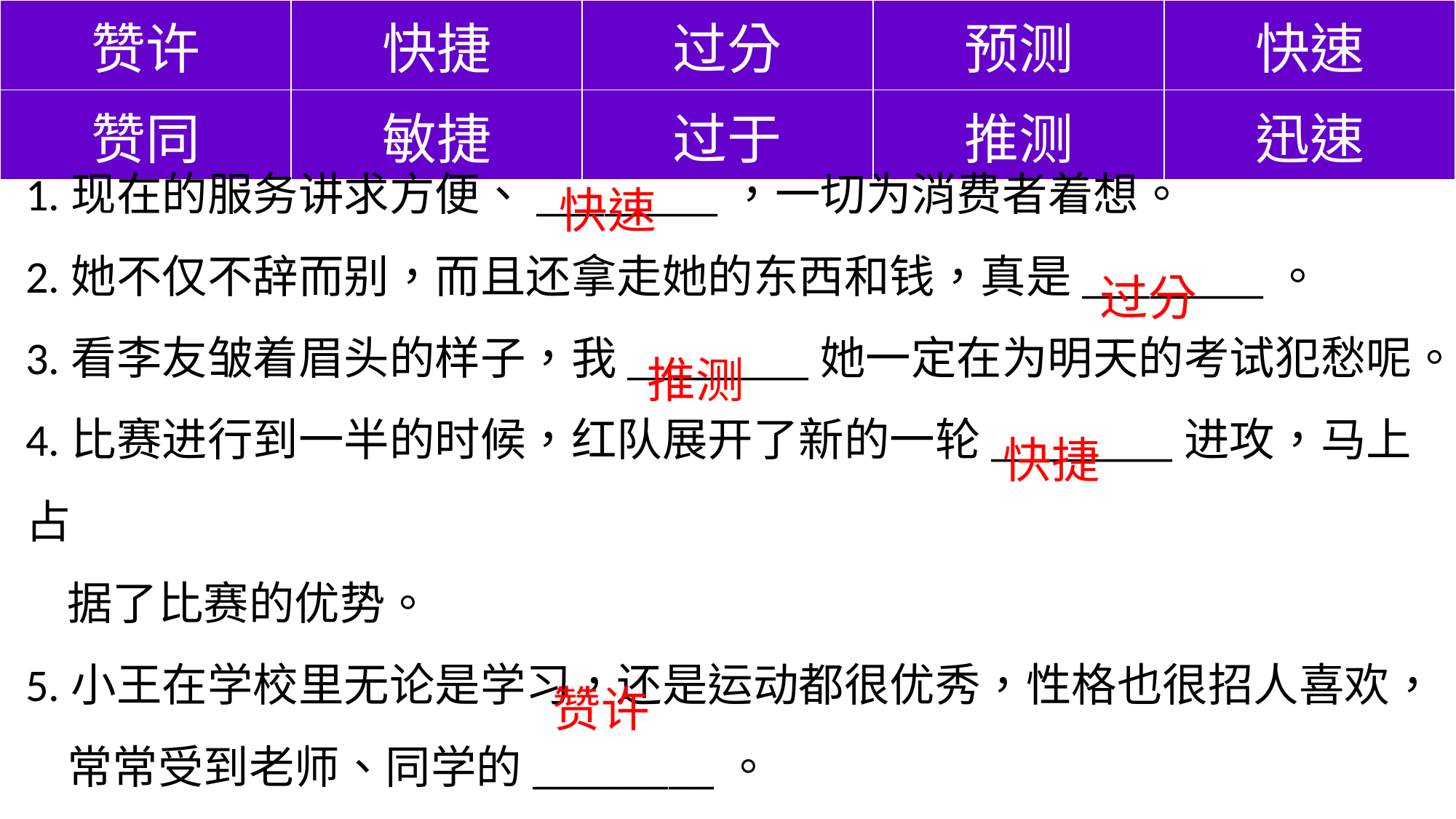

| 赞许 | 快捷 | 过分 | 预测 | 快速 |
| --- | --- | --- | --- | --- |
| 赞同 | 敏捷 | 过于 | 推测 | 迅速 |
1.现在的服务讲求方便、________，一切为消费者着想。
2.她不仅不辞而别，而且还拿走她的东西和钱，真是________。
3.看李友皱着眉头的样子，我________她一定在为明天的考试犯愁呢。
4.比赛进行到一半的时候，红队展开了新的一轮________进攻，马上占
   据了比赛的优势。
5.小王在学校里无论是学习，还是运动都很优秀，性格也很招人喜欢，
   常常受到老师、同学的________。
快速
过分
推测
快捷
赞许